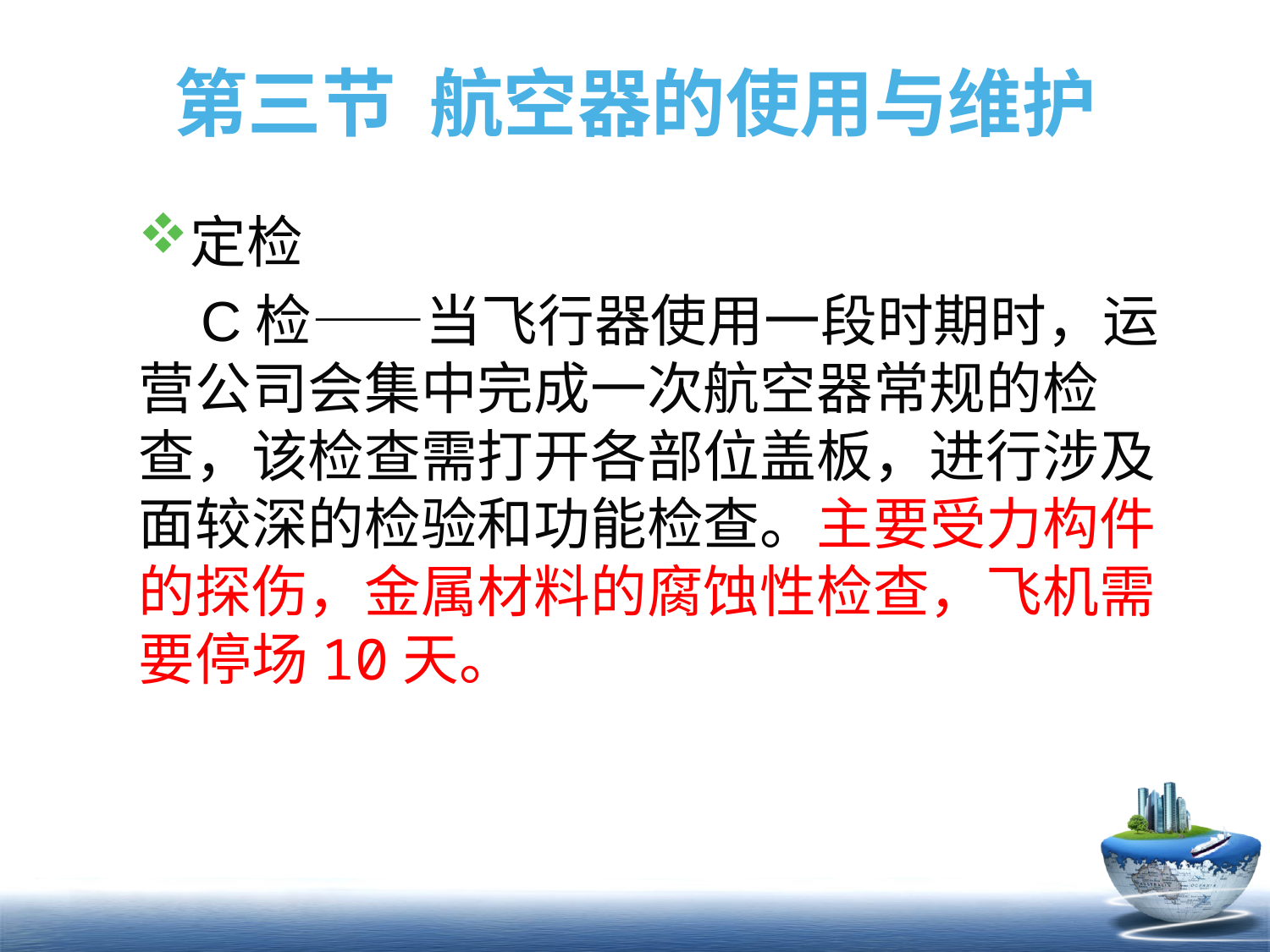

# 第三节  航空器的使用与维护
定检
    C检——当飞行器使用一段时期时，运营公司会集中完成一次航空器常规的检查，该检查需打开各部位盖板，进行涉及面较深的检验和功能检查。主要受力构件的探伤，金属材料的腐蚀性检查，飞机需要停场10天。